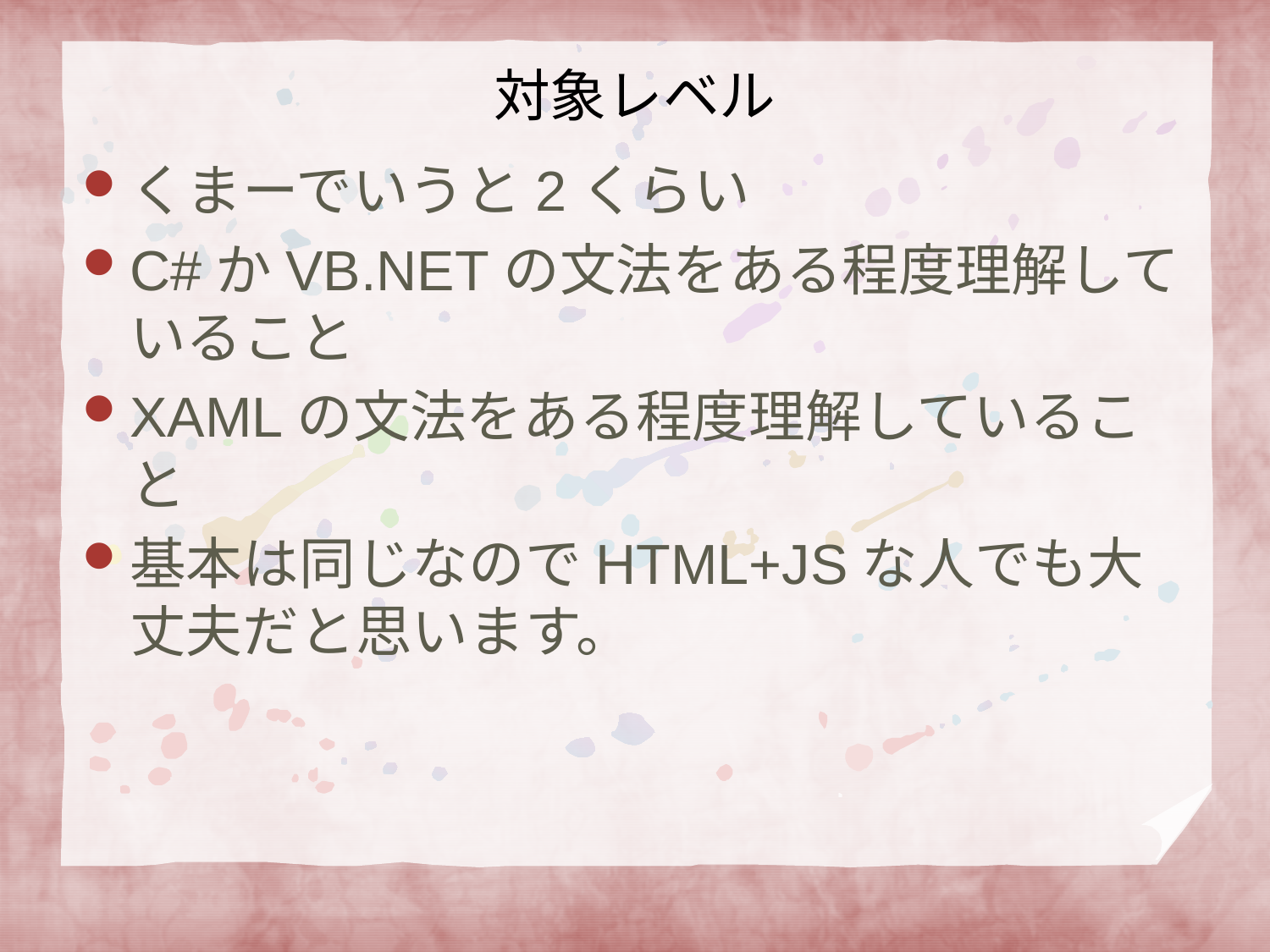

# 対象レベル
くまーでいうと2くらい
C#かVB.NETの文法をある程度理解していること
XAMLの文法をある程度理解していること
基本は同じなのでHTML+JSな人でも大丈夫だと思います。